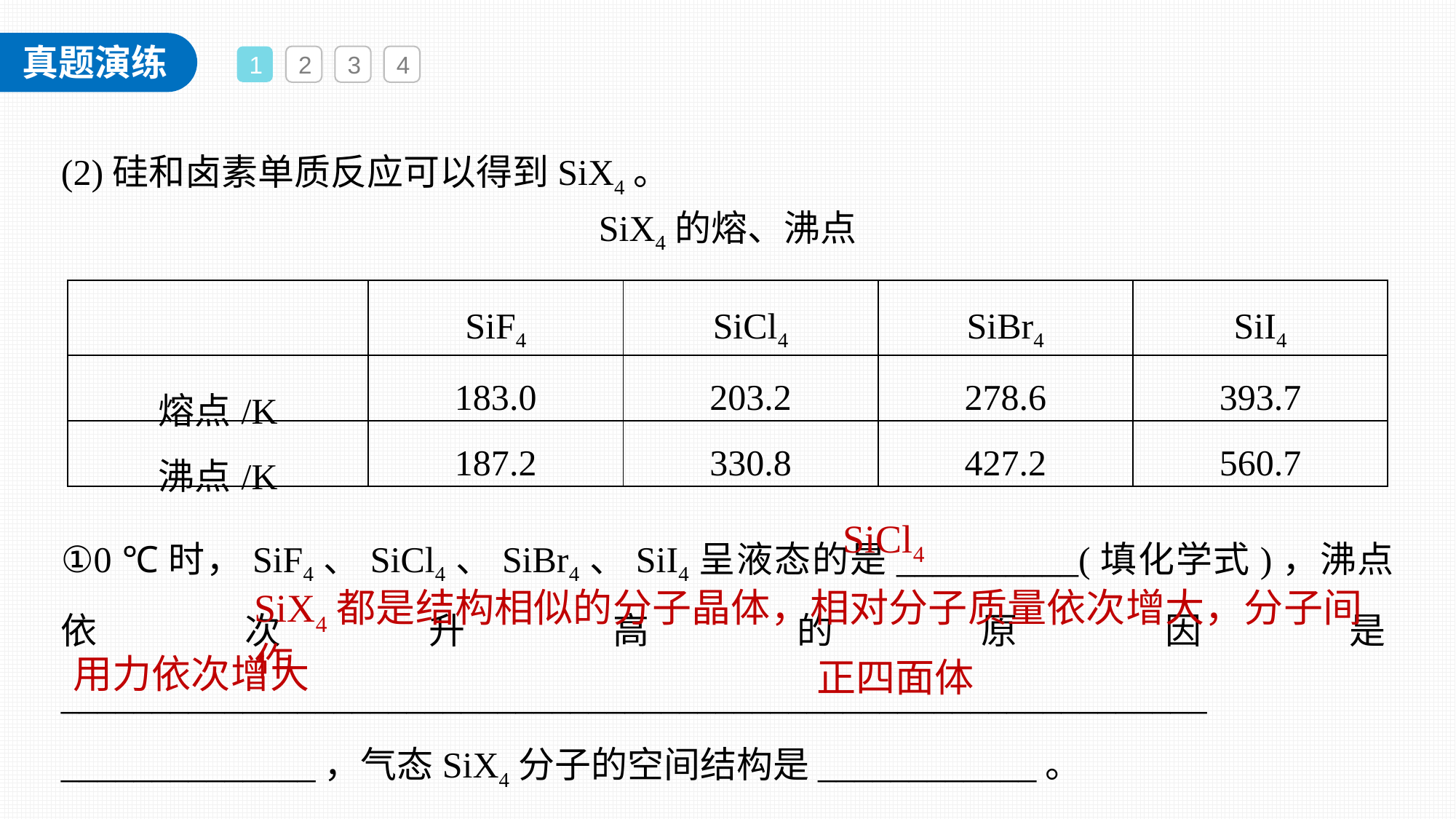

1
2
3
4
(2)硅和卤素单质反应可以得到SiX4。
SiX4的熔、沸点
|  | SiF4 | SiCl4 | SiBr4 | SiI4 |
| --- | --- | --- | --- | --- |
| 熔点/K | 183.0 | 203.2 | 278.6 | 393.7 |
| 沸点/K | 187.2 | 330.8 | 427.2 | 560.7 |
①0 ℃时，SiF4、SiCl4、SiBr4、SiI4呈液态的是__________(填化学式)，沸点依次升高的原因是_______________________________________________________________
______________，气态SiX4分子的空间结构是____________。
SiCl4
SiX4都是结构相似的分子晶体，相对分子质量依次增大，分子间作
用力依次增大
正四面体